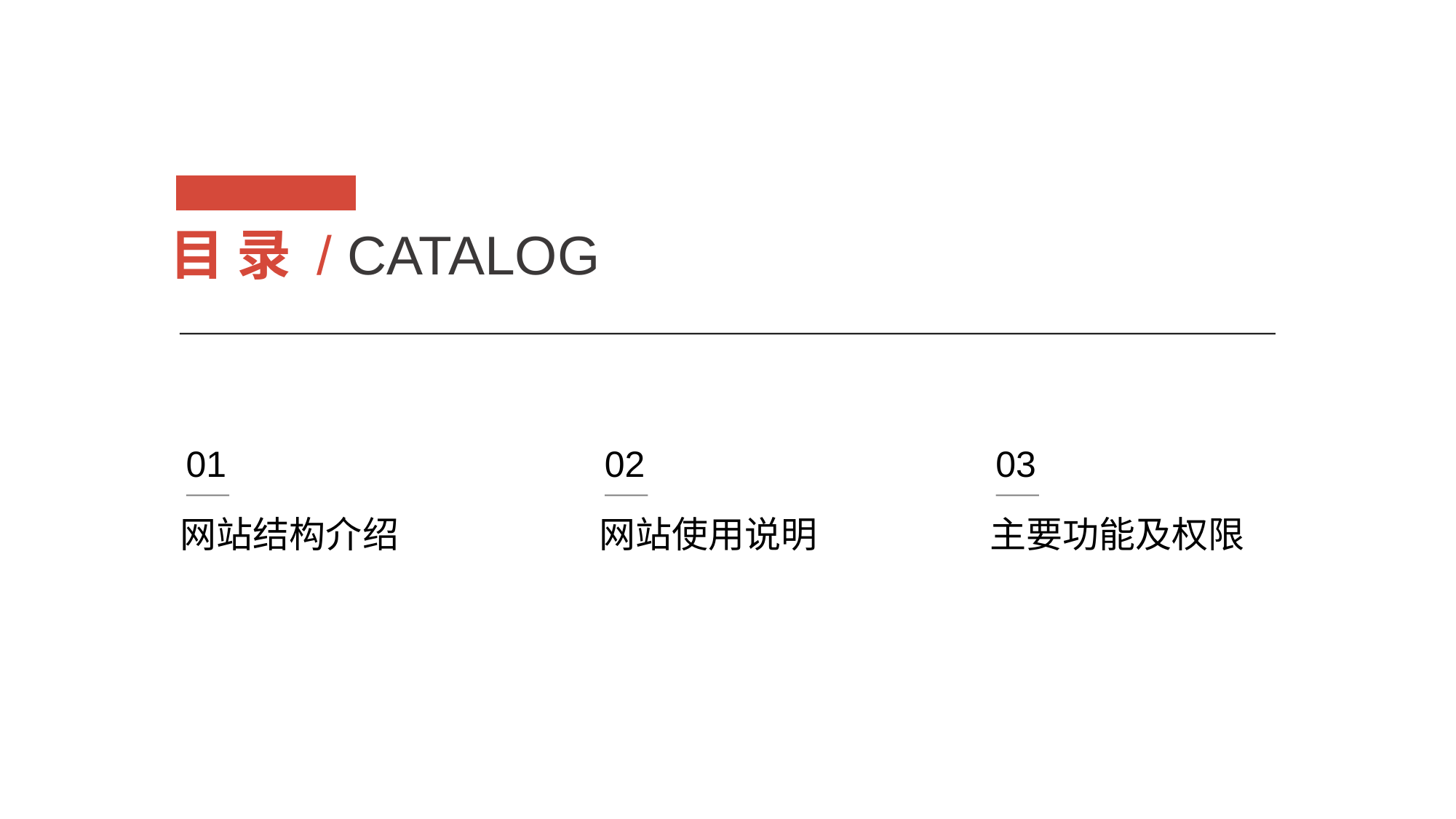

目 录 / CATALOG

01
02
03

网站结构介绍
网站使用说明
主要功能及权限